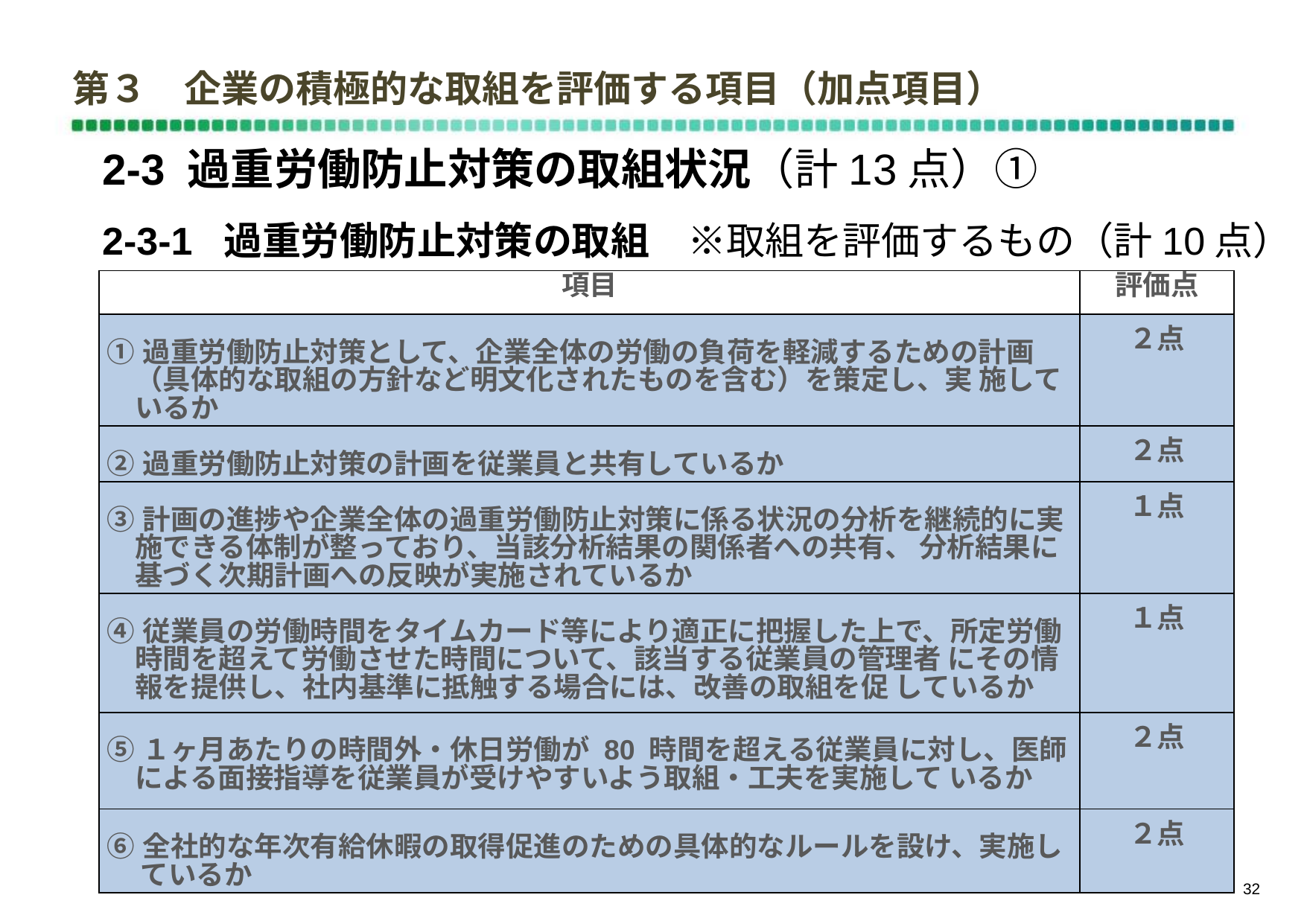

第３　企業の積極的な取組を評価する項目（加点項目）
2-3 過重労働防止対策の取組状況（計13点）①

2-3-1  過重労働防止対策の取組　※取組を評価するもの（計10点）
| 項目 | 評価点 |
| --- | --- |
| ①過重労働防止対策として、企業全体の労働の負荷を軽減するための計画（具体的な取組の方針など明文化されたものを含む）を策定し、実 施しているか | ２点 |
| ②過重労働防止対策の計画を従業員と共有しているか | ２点 |
| ③計画の進捗や企業全体の過重労働防止対策に係る状況の分析を継続的に実施できる体制が整っており、当該分析結果の関係者への共有、 分析結果に基づく次期計画への反映が実施されているか | １点 |
| ④従業員の労働時間をタイムカード等により適正に把握した上で、所定労働時間を超えて労働させた時間について、該当する従業員の管理者 にその情報を提供し、社内基準に抵触する場合には、改善の取組を促 しているか | １点 |
| ⑤１ヶ月あたりの時間外・休日労働が 80 時間を超える従業員に対し、医師による面接指導を従業員が受けやすいよう取組・工夫を実施して いるか | ２点 |
| ⑥全社的な年次有給休暇の取得促進のための具体的なルールを設け、実施し ているか | ２点 |
32